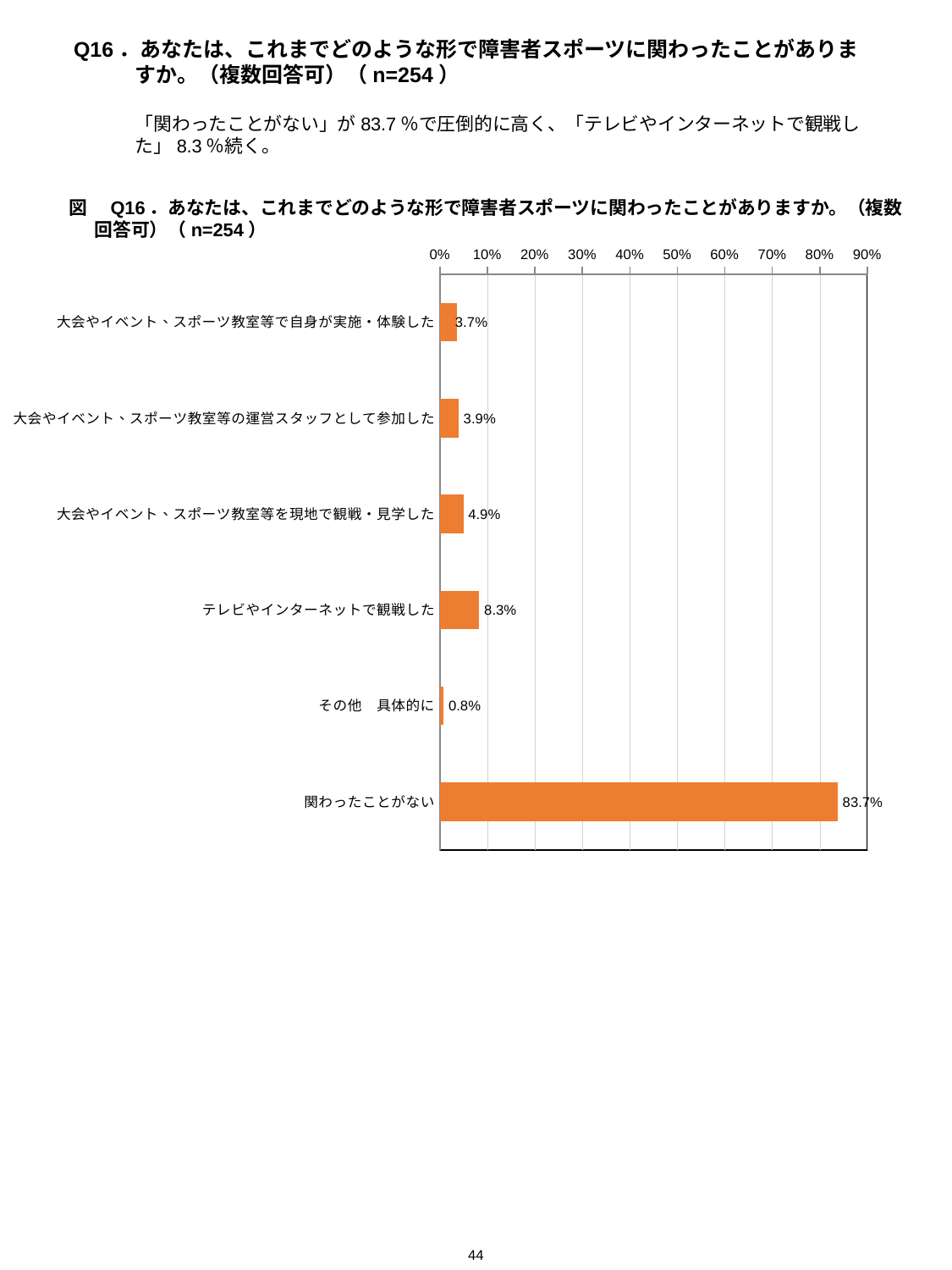

Q16．あなたは、これまでどのような形で障害者スポーツに関わったことがありますか。（複数回答可）（n=254）
「関わったことがない」が83.7％で圧倒的に高く、「テレビやインターネットで観戦した」8.3％続く。
図　Q16．あなたは、これまでどのような形で障害者スポーツに関わったことがありますか。（複数回答可）（n=254）

### Chart

| Category |  |
|---|---|
| 大会やイベント、スポーツ教室等で自身が実施・体験した | 3.6515054452274187 |
| 大会やイベント、スポーツ教室等の運営スタッフとして参加した | 3.9077514413837284 |
| 大会やイベント、スポーツ教室等を現地で観戦・見学した | 4.932735426008969 |
| テレビやインターネットで観戦した | 8.263933376040999 |
| その他　具体的に | 0.7687379884689303 |
| 関わったことがない | 83.7283792440743 |
44